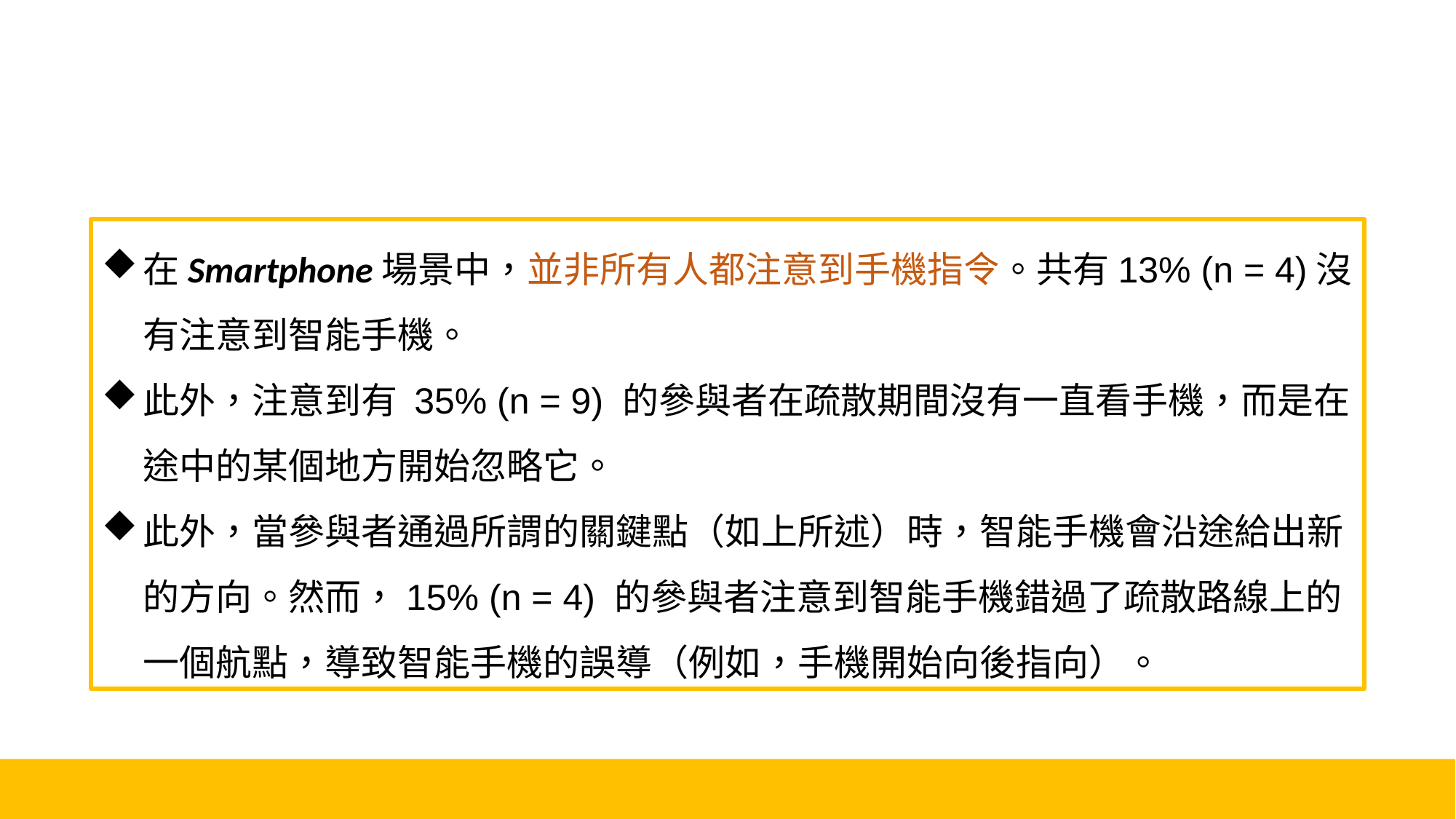

在Smartphone場景中，並非所有人都注意到手機指令。共有13% (n = 4)沒有注意到智能手機。
此外，注意到有 35% (n = 9) 的參與者在疏散期間沒有一直看手機，而是在途中的某個地方開始忽略它。
此外，當參與者通過所謂的關鍵點（如上所述）時，智能手機會沿途給出新的方向。然而，15% (n = 4) 的參與者注意到智能手機錯過了疏散路線上的一個航點，導致智能手機的誤導（例如，手機開始向後指向）。

16